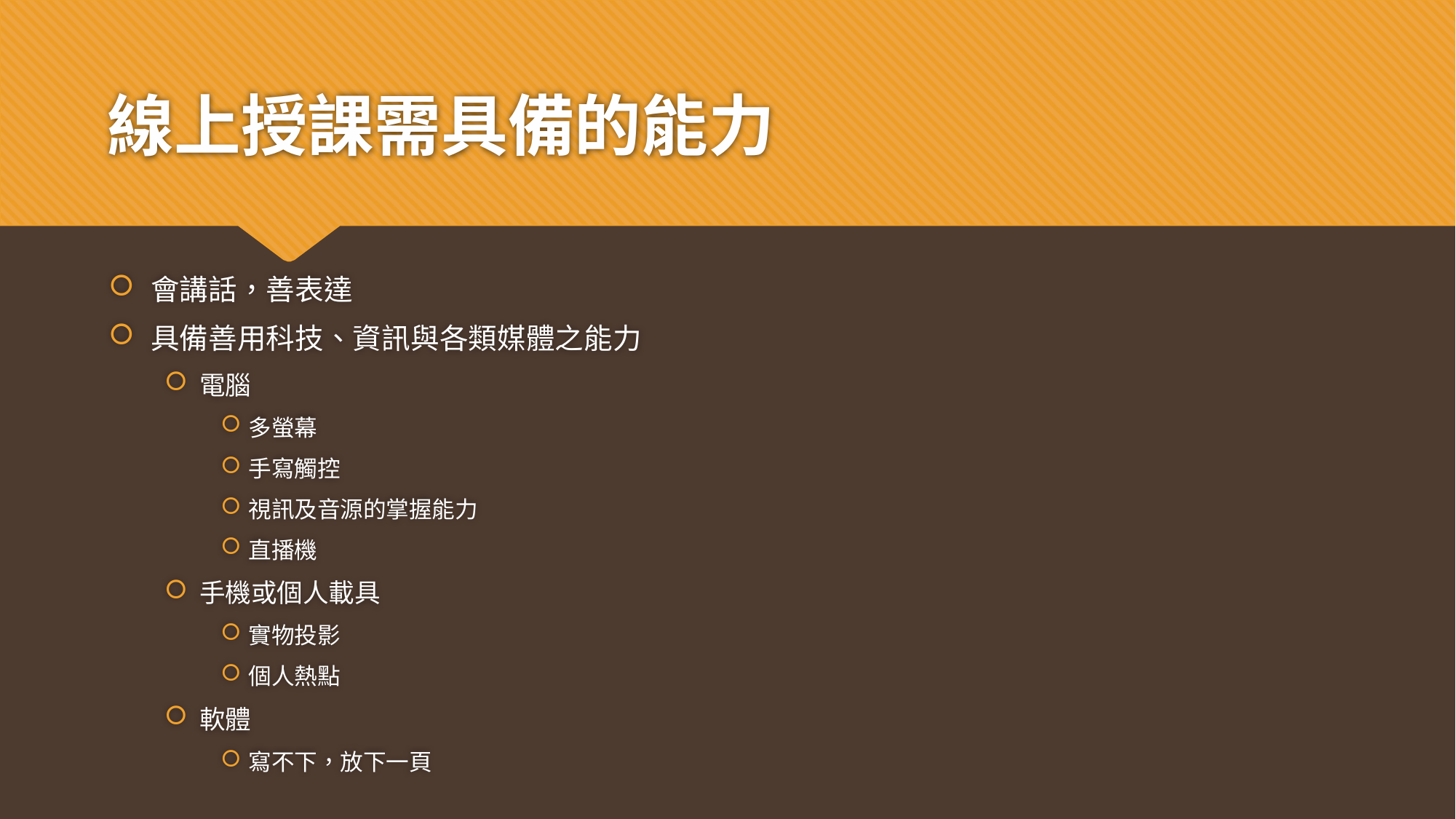

# 線上授課需具備的能力
會講話，善表達
具備善用科技、資訊與各類媒體之能力
電腦
多螢幕
手寫觸控
視訊及音源的掌握能力
直播機
手機或個人載具
實物投影
個人熱點
軟體
寫不下，放下一頁